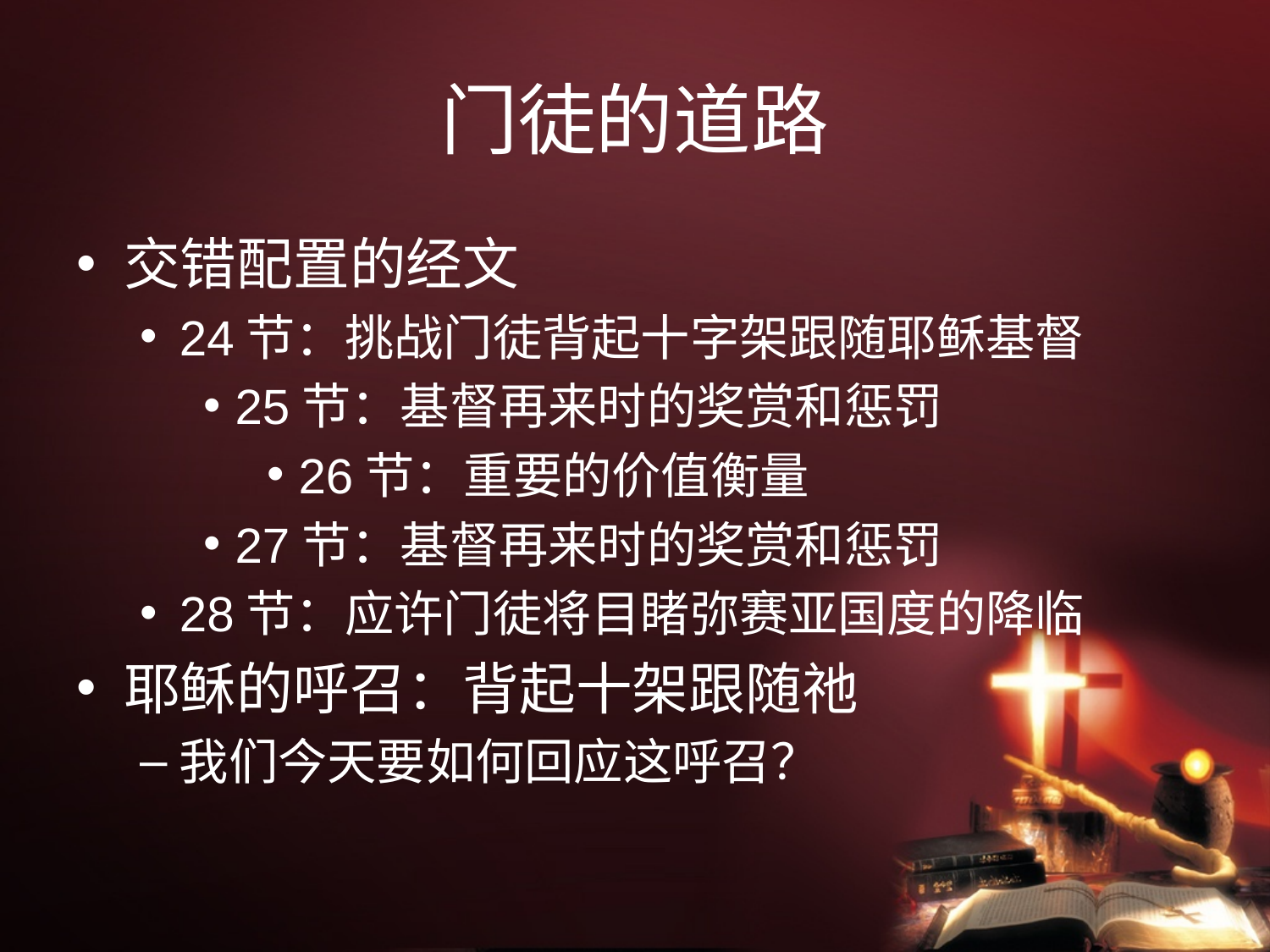

# 门徒的道路
交错配置的经文
24节：挑战门徒背起十字架跟随耶稣基督
25节：基督再来时的奖赏和惩罚
26节：重要的价值衡量
27节：基督再来时的奖赏和惩罚
28节：应许门徒将目睹弥赛亚国度的降临
耶稣的呼召：背起十架跟随祂
我们今天要如何回应这呼召？